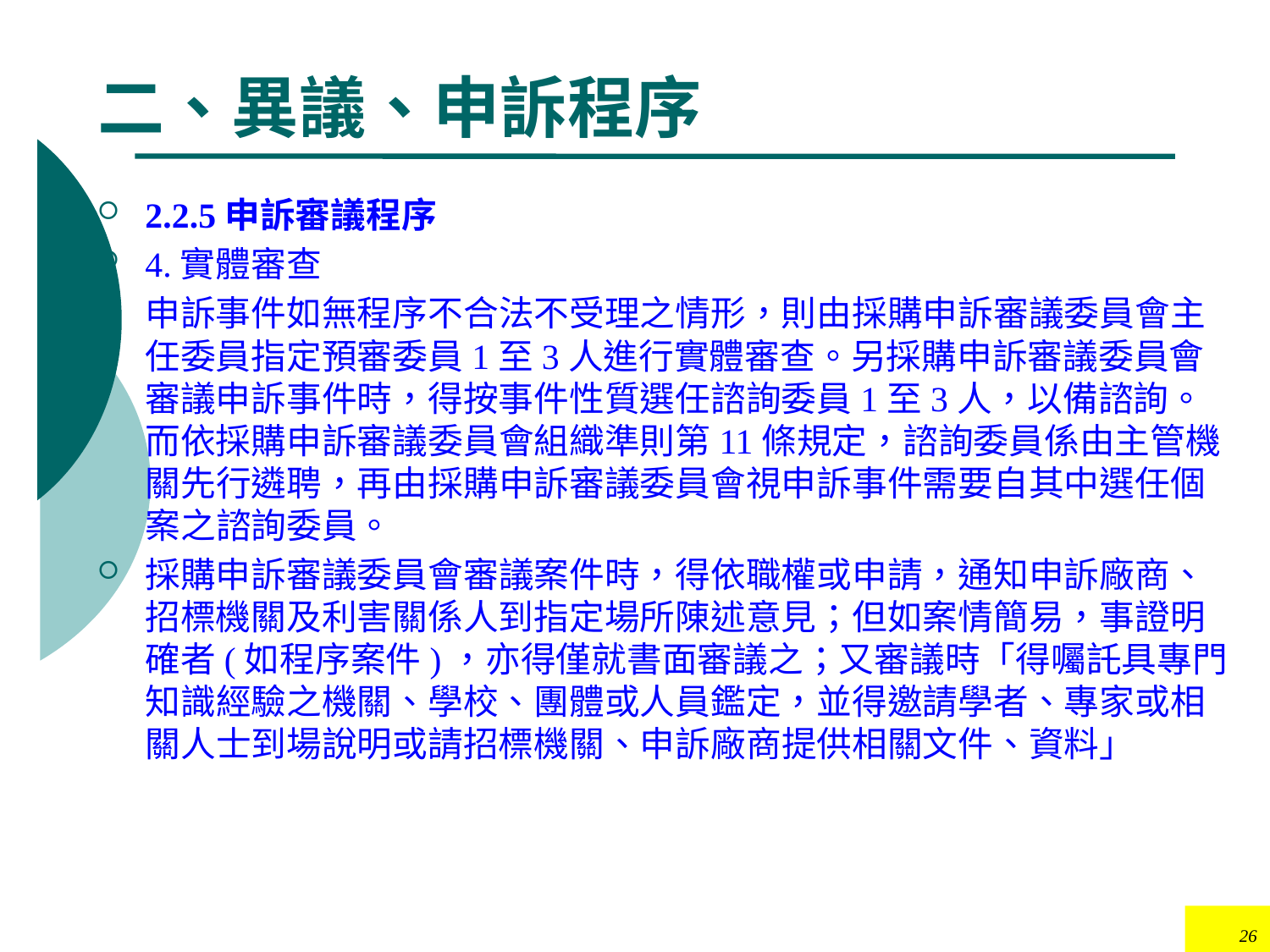

# 二、異議、申訴程序
2.2.5申訴審議程序
4.實體審查
申訴事件如無程序不合法不受理之情形，則由採購申訴審議委員會主任委員指定預審委員1至3人進行實體審查。另採購申訴審議委員會審議申訴事件時，得按事件性質選任諮詢委員1至3人，以備諮詢。而依採購申訴審議委員會組織準則第11條規定，諮詢委員係由主管機關先行遴聘，再由採購申訴審議委員會視申訴事件需要自其中選任個案之諮詢委員。
採購申訴審議委員會審議案件時，得依職權或申請，通知申訴廠商、招標機關及利害關係人到指定場所陳述意見；但如案情簡易，事證明確者(如程序案件)，亦得僅就書面審議之；又審議時「得囑託具專門知識經驗之機關、學校、團體或人員鑑定，並得邀請學者、專家或相關人士到場說明或請招標機關、申訴廠商提供相關文件、資料」
26